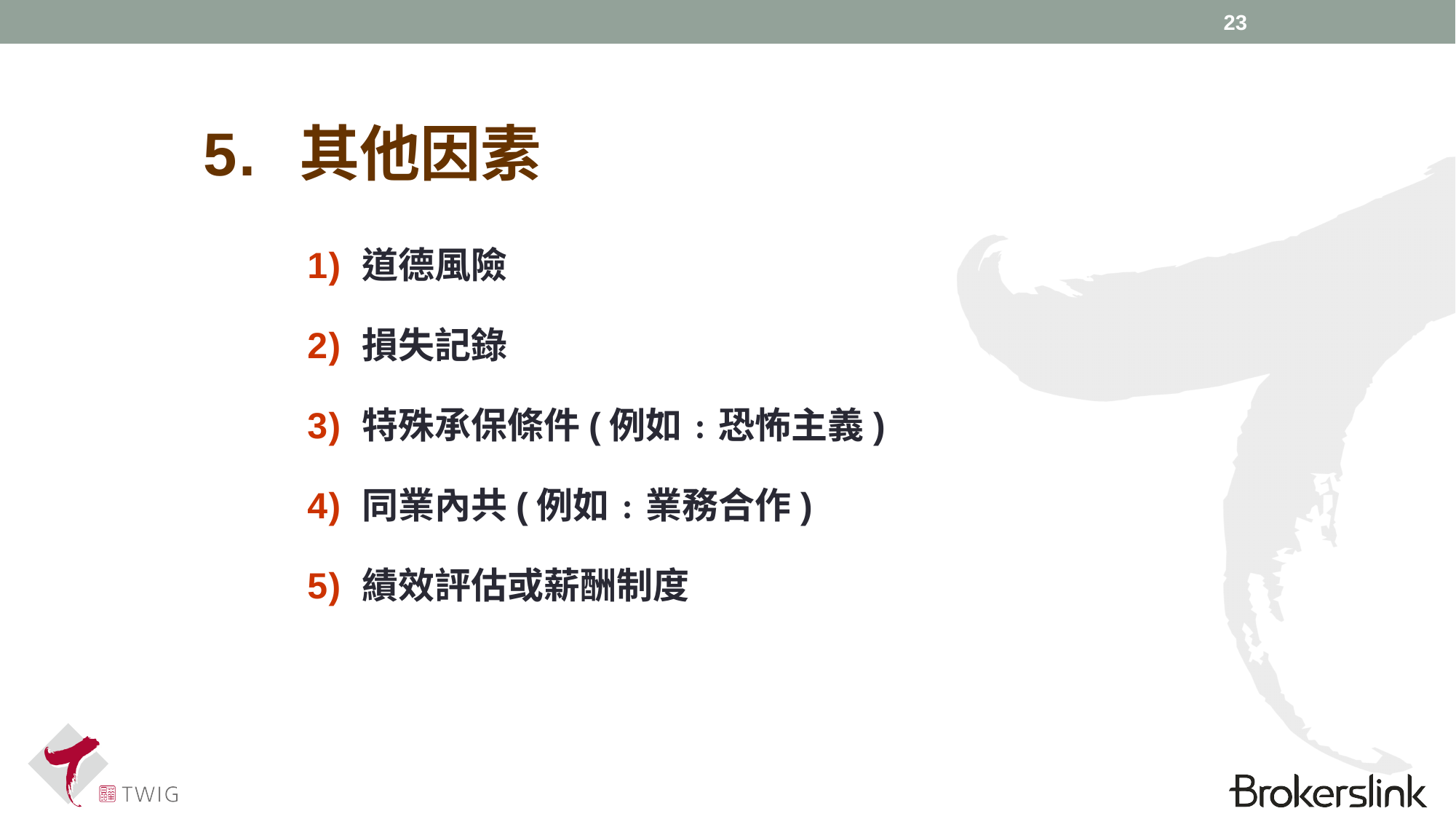

23
其他因素
道德風險
損失記錄
特殊承保條件(例如﹕恐怖主義)
同業內共(例如﹕業務合作)
績效評估或薪酬制度